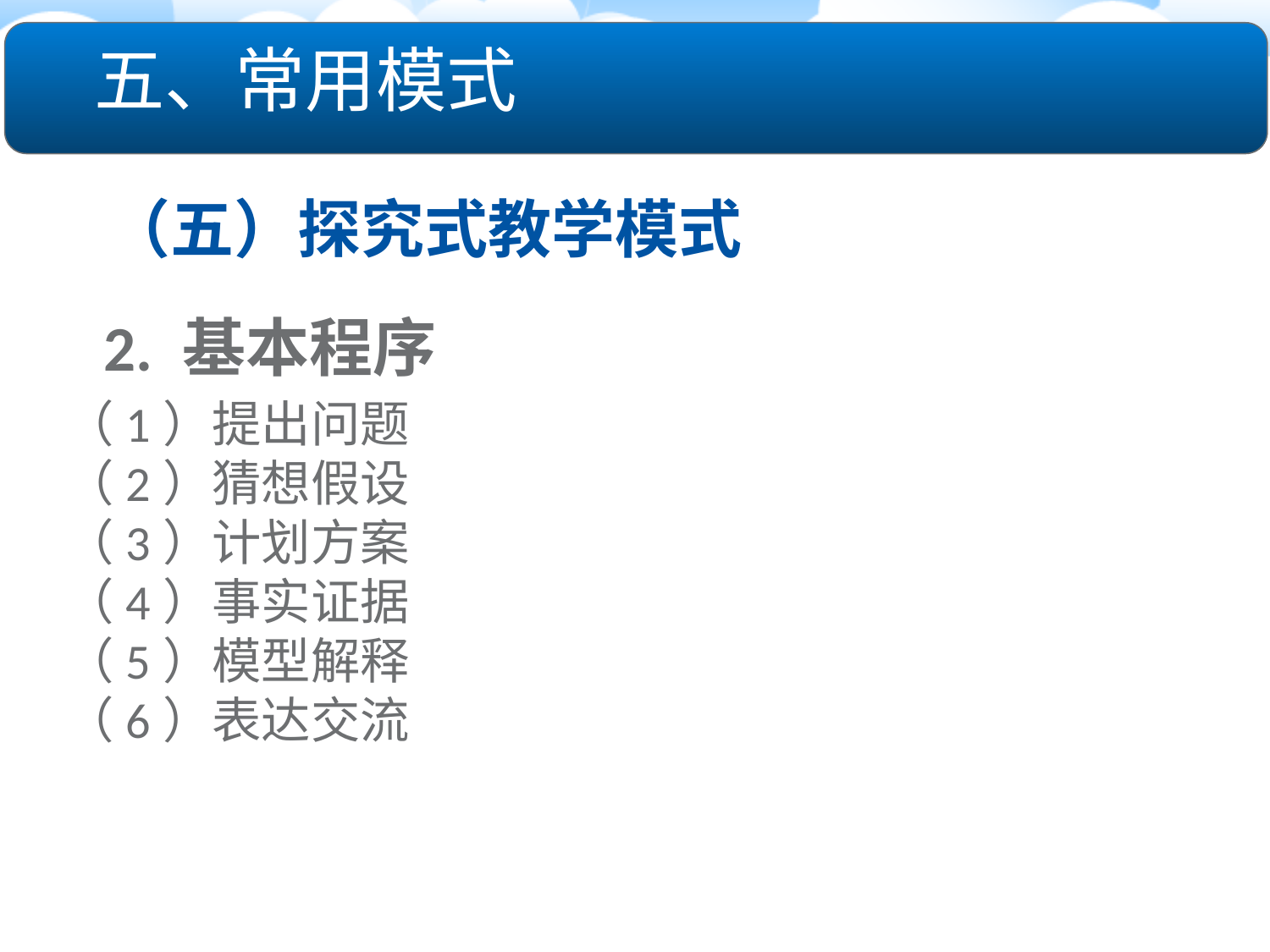

五、常用模式
　（五）探究式教学模式
  2. 基本程序
（1）提出问题
（2）猜想假设
（3）计划方案
（4）事实证据
（5）模型解释
（6）表达交流